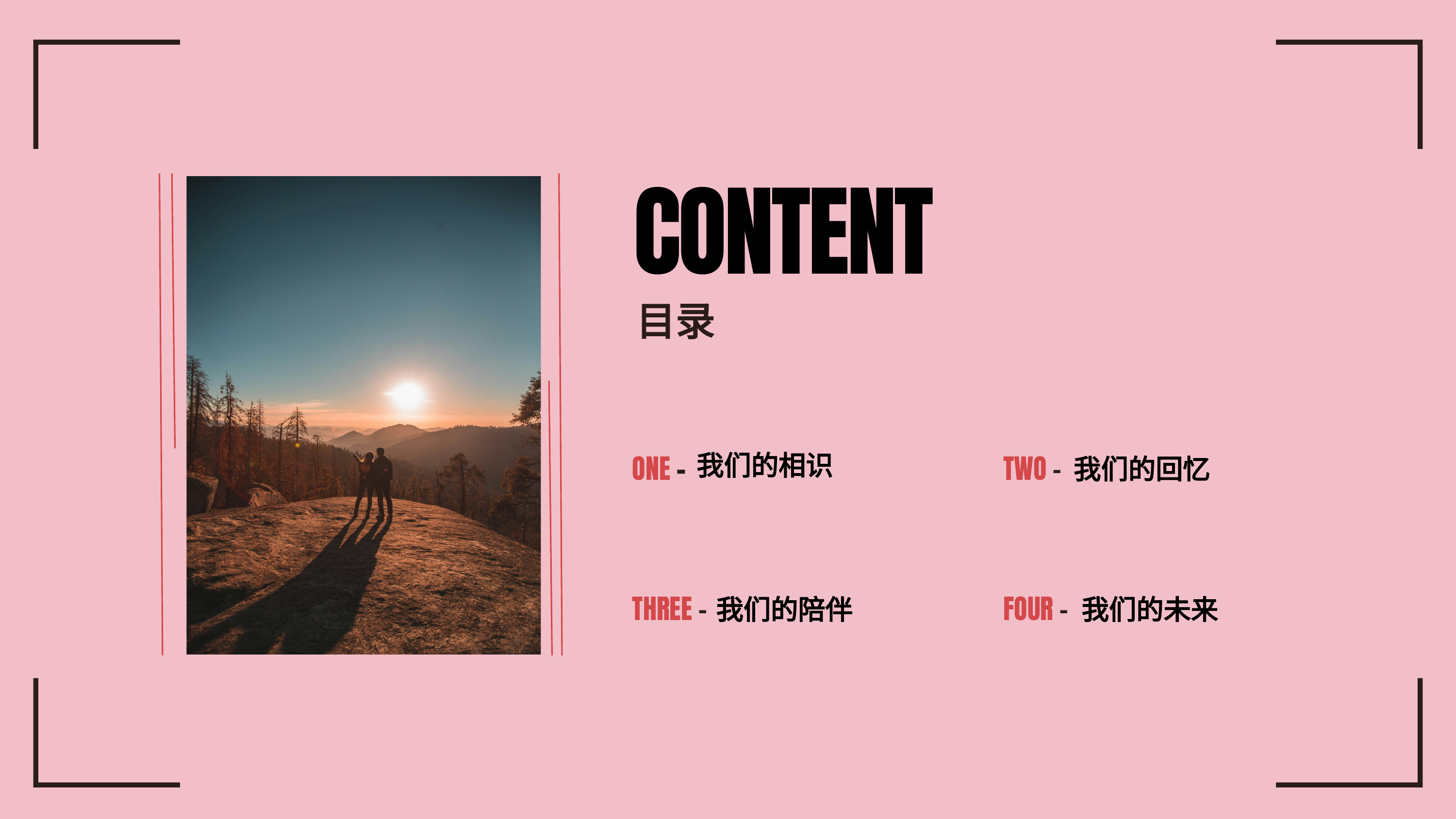

CONTENT
目录

我们的相识
我们的回忆
ONE -

TWO -

我们的陪伴
我们的未来
THREE -

FOUR -